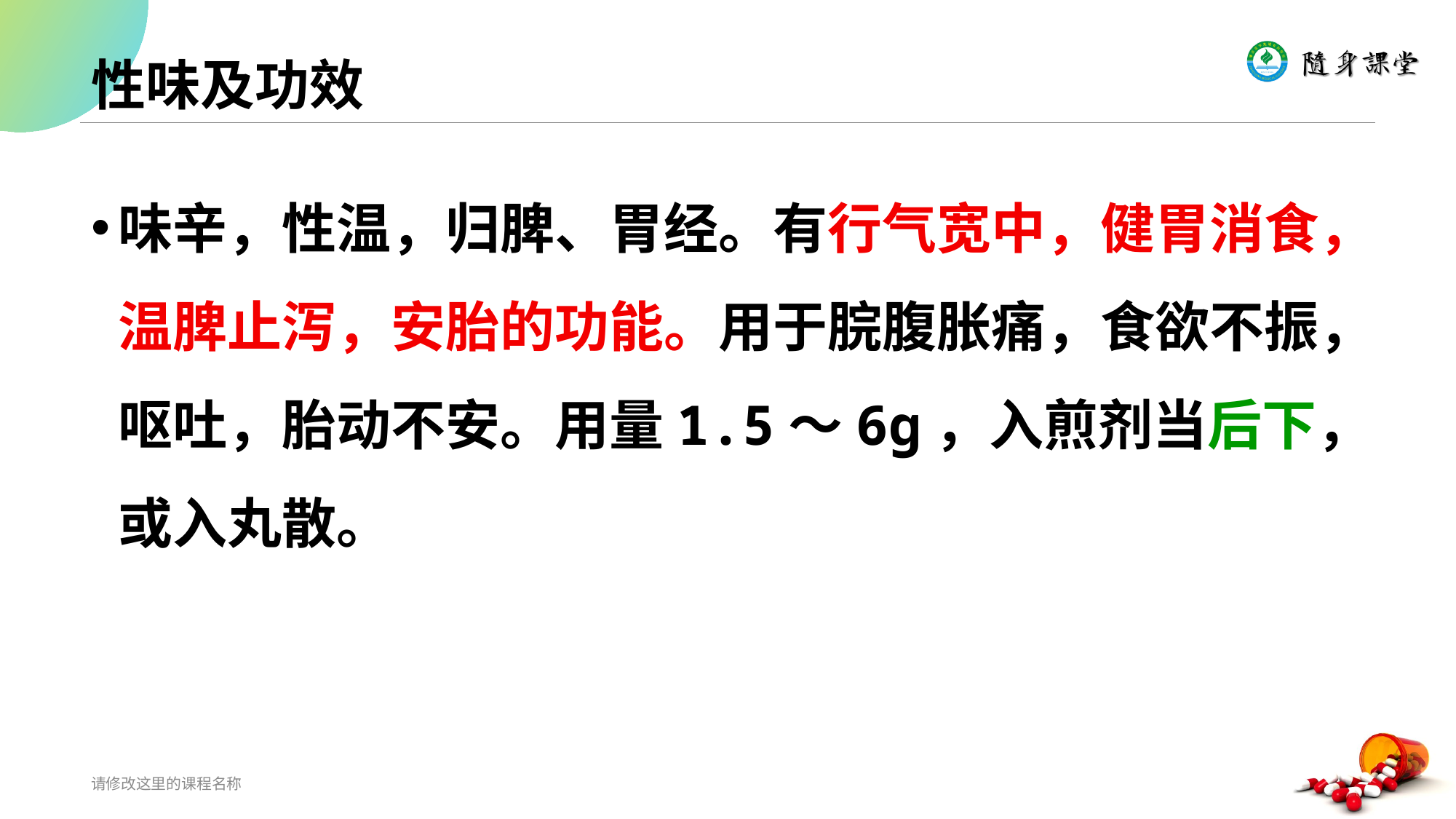

# 性味及功效
味辛，性温，归脾、胃经。有行气宽中，健胃消食，温脾止泻，安胎的功能。用于脘腹胀痛，食欲不振，呕吐，胎动不安。用量1.5～6g，入煎剂当后下，或入丸散。
请修改这里的课程名称
15